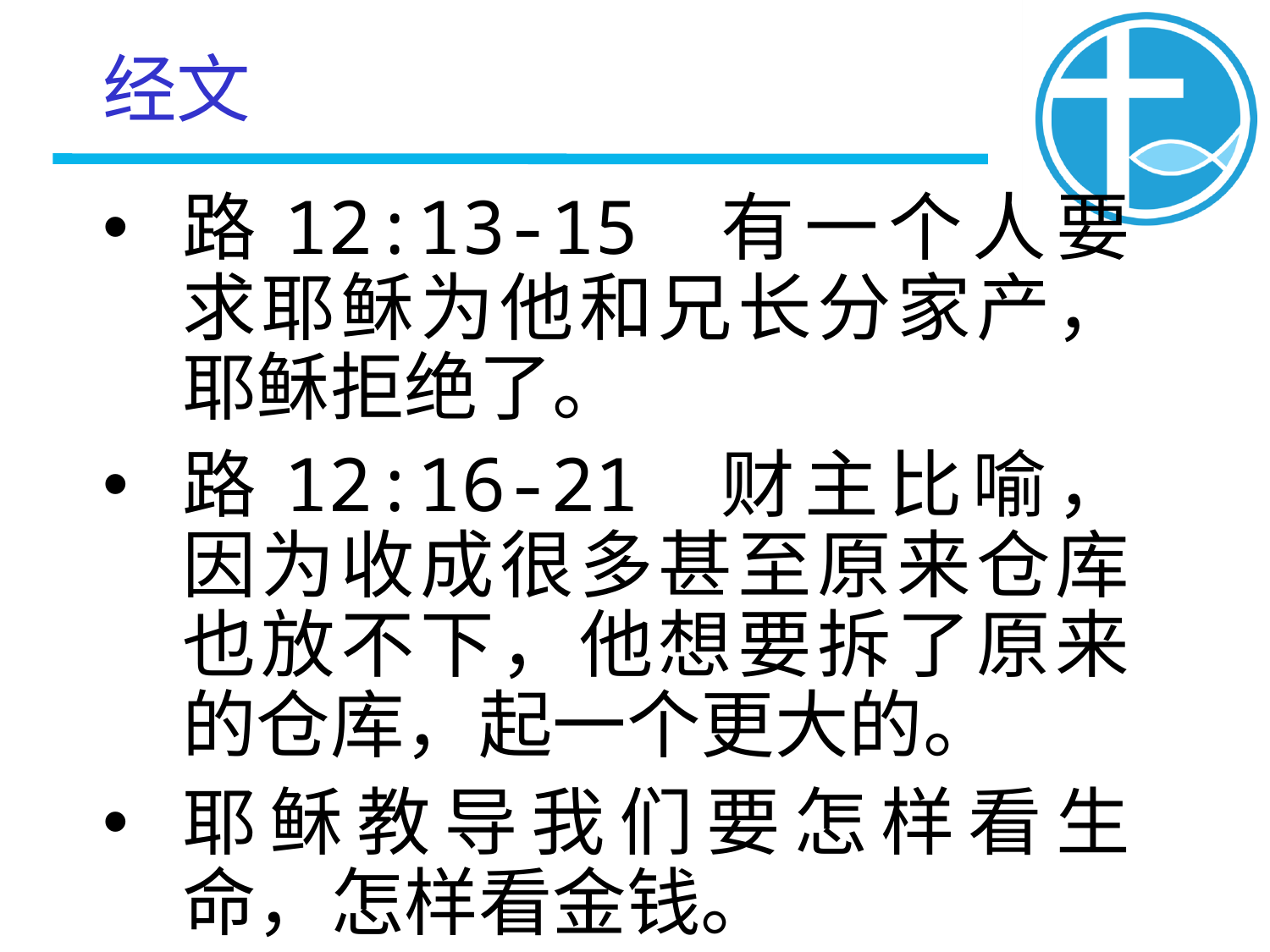

# 经⽂
路12:13-15 有⼀个⼈要求耶稣为他和兄长分家产，耶稣拒绝了。
路12:16-21 财主比喻，因为收成很多甚至原来仓库也放不下，他想要拆了原来的仓库，起⼀个更⼤的。
耶稣教导我们要怎样看⽣命，怎样看⾦钱。